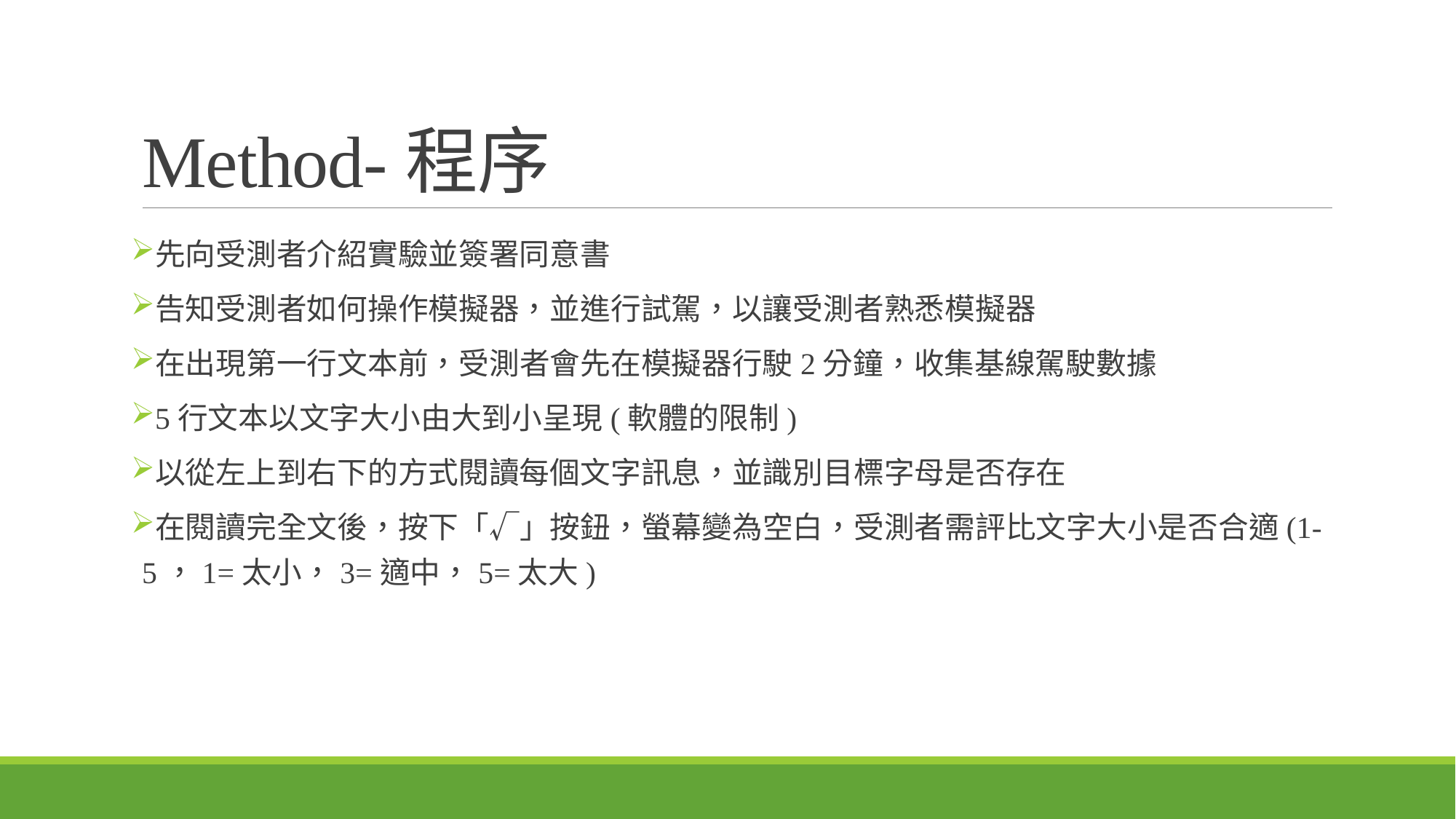

# Method-程序
先向受測者介紹實驗並簽署同意書
告知受測者如何操作模擬器，並進行試駕，以讓受測者熟悉模擬器
在出現第一行文本前，受測者會先在模擬器行駛2分鐘，收集基線駕駛數據
5行文本以文字大小由大到小呈現(軟體的限制)
以從左上到右下的方式閱讀每個文字訊息，並識別目標字母是否存在
在閱讀完全文後，按下「√」按鈕，螢幕變為空白，受測者需評比文字大小是否合適(1-5，1=太小，3=適中，5=太大)